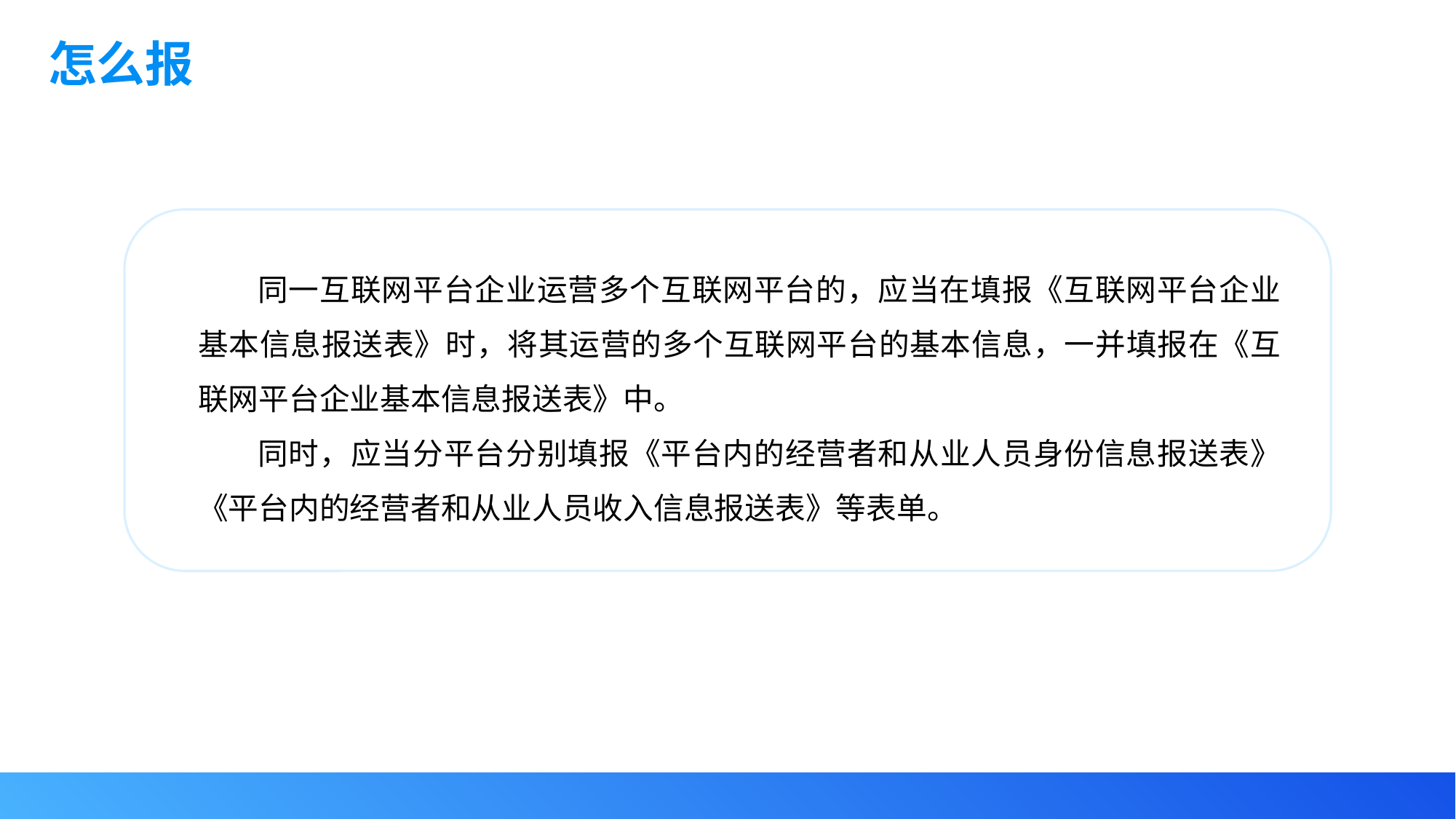

怎么报

       同一互联网平台企业运营多个互联网平台的，应当在填报《互联网平台企业基本信息报送表》时，将其运营的多个互联网平台的基本信息，一并填报在《互联网平台企业基本信息报送表》中。
       同时，应当分平台分别填报《平台内的经营者和从业人员身份信息报送表》《平台内的经营者和从业人员收入信息报送表》等表单。